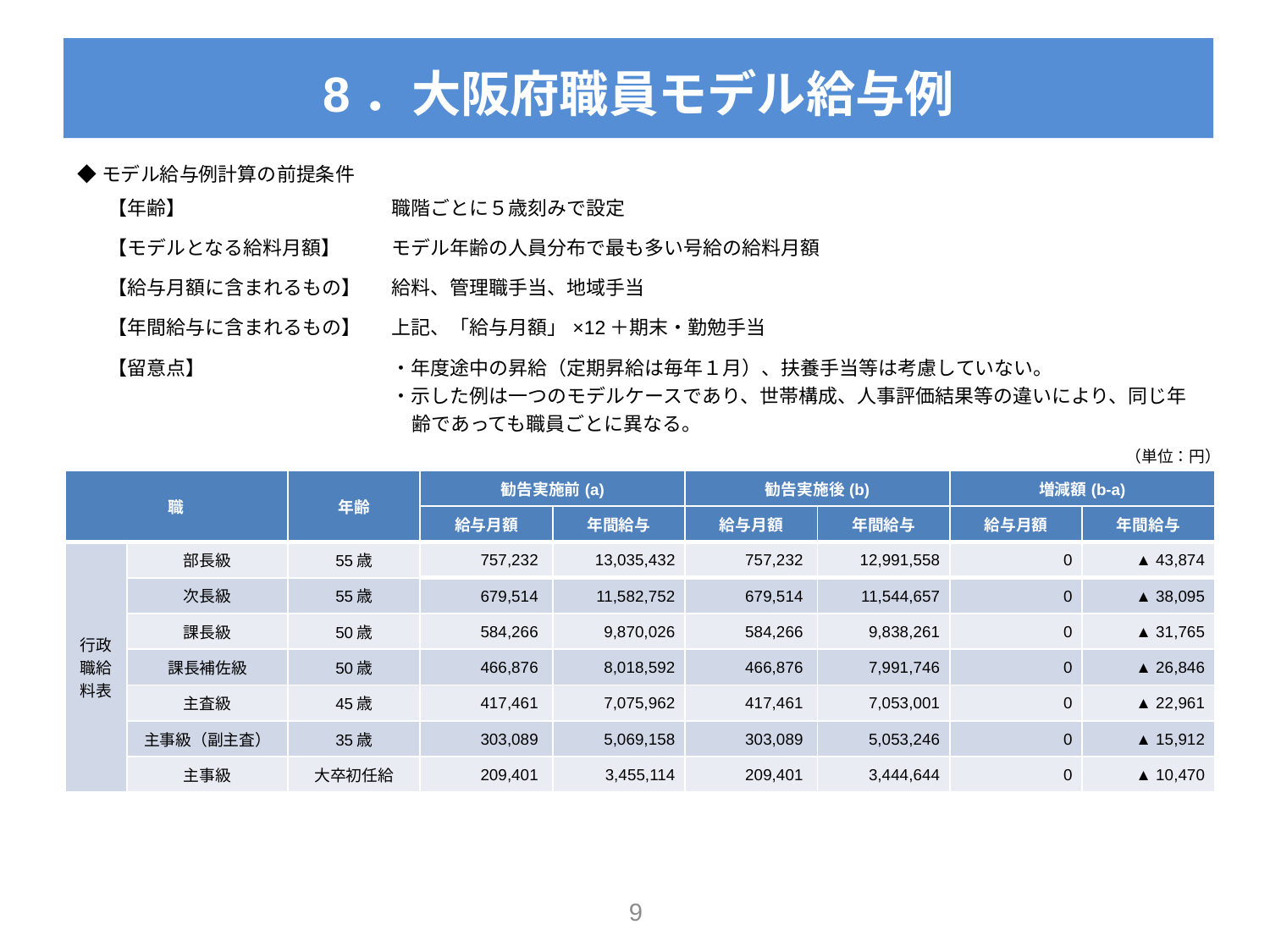

# 8．大阪府職員モデル給与例
◆モデル給与例計算の前提条件

| 【年齢】 | 職階ごとに５歳刻みで設定 |
| --- | --- |
| 【モデルとなる給料月額】 | モデル年齢の人員分布で最も多い号給の給料月額 |
| 【給与月額に含まれるもの】 | 給料、管理職手当、地域手当 |
| 【年間給与に含まれるもの】 | 上記、「給与月額」×12＋期末・勤勉手当 |
| 【留意点】 | ・年度途中の昇給（定期昇給は毎年１月）、扶養手当等は考慮していない。 ・示した例は一つのモデルケースであり、世帯構成、人事評価結果等の違いにより、同じ年齢であっても職員ごとに異なる。 |
（単位：円）
| 職 |  | 年齢 | 勧告実施前(a) |  | 勧告実施後(b) |  | 増減額(b-a) |  |
| --- | --- | --- | --- | --- | --- | --- | --- | --- |
|  |  |  | 給与月額 | 年間給与 | 給与月額 | 年間給与 | 給与月額 | 年間給与 |
| 行政職給料表 | 部長級 | 55歳 | 757,232 | 13,035,432 | 757,232 | 12,991,558 | 0 | ▲ 43,874 |
|  | 次長級 | 55歳 | 679,514 | 11,582,752 | 679,514 | 11,544,657 | 0 | ▲ 38,095 |
|  | 課長級 | 50歳 | 584,266 | 9,870,026 | 584,266 | 9,838,261 | 0 | ▲ 31,765 |
|  | 課長補佐級 | 50歳 | 466,876 | 8,018,592 | 466,876 | 7,991,746 | 0 | ▲ 26,846 |
|  | 主査級 | 45歳 | 417,461 | 7,075,962 | 417,461 | 7,053,001 | 0 | ▲ 22,961 |
|  | 主事級（副主査） | 35歳 | 303,089 | 5,069,158 | 303,089 | 5,053,246 | 0 | ▲ 15,912 |
|  | 主事級 | 大卒初任給 | 209,401 | 3,455,114 | 209,401 | 3,444,644 | 0 | ▲ 10,470 |
9